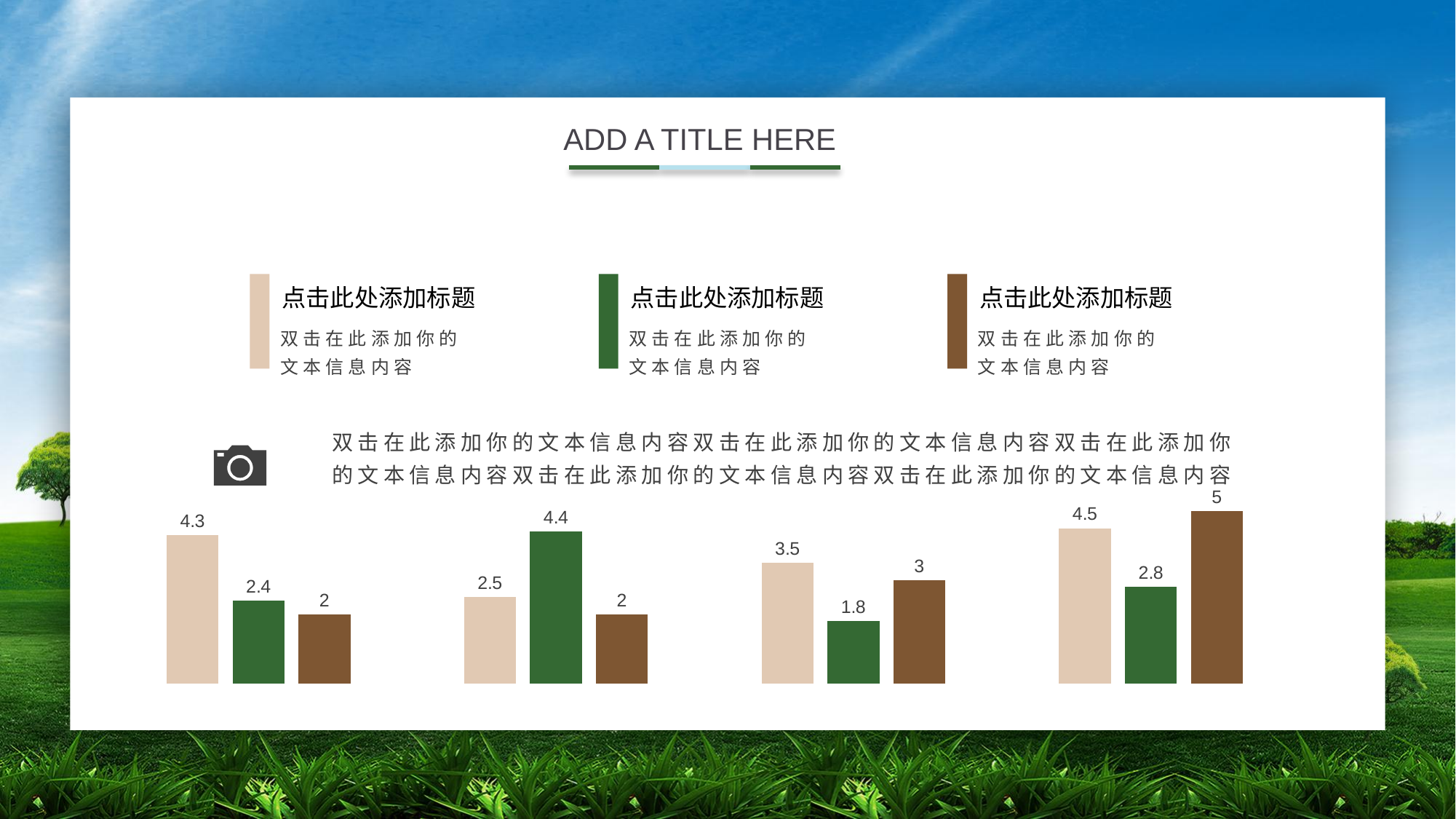

ADD A TITLE HERE
点击此处添加标题
双击在此添加你的文本信息内容

点击此处添加标题
双击在此添加你的文本信息内容

点击此处添加标题
双击在此添加你的文本信息内容

双击在此添加你的文本信息内容双击在此添加你的文本信息内容双击在此添加你的文本信息内容双击在此添加你的文本信息内容双击在此添加你的文本信息内容

### Chart

| Category | 系列 1 | 系列 2 | 系列 3 |
|---|---|---|---|
| 类别 1 | 4.3 | 2.4 | 2.0 |
| 类别 2 | 2.5 | 4.4 | 2.0 |
| 类别 3 | 3.5 | 1.8 | 3.0 |
| 类别 4 | 4.5 | 2.8 | 5.0 |